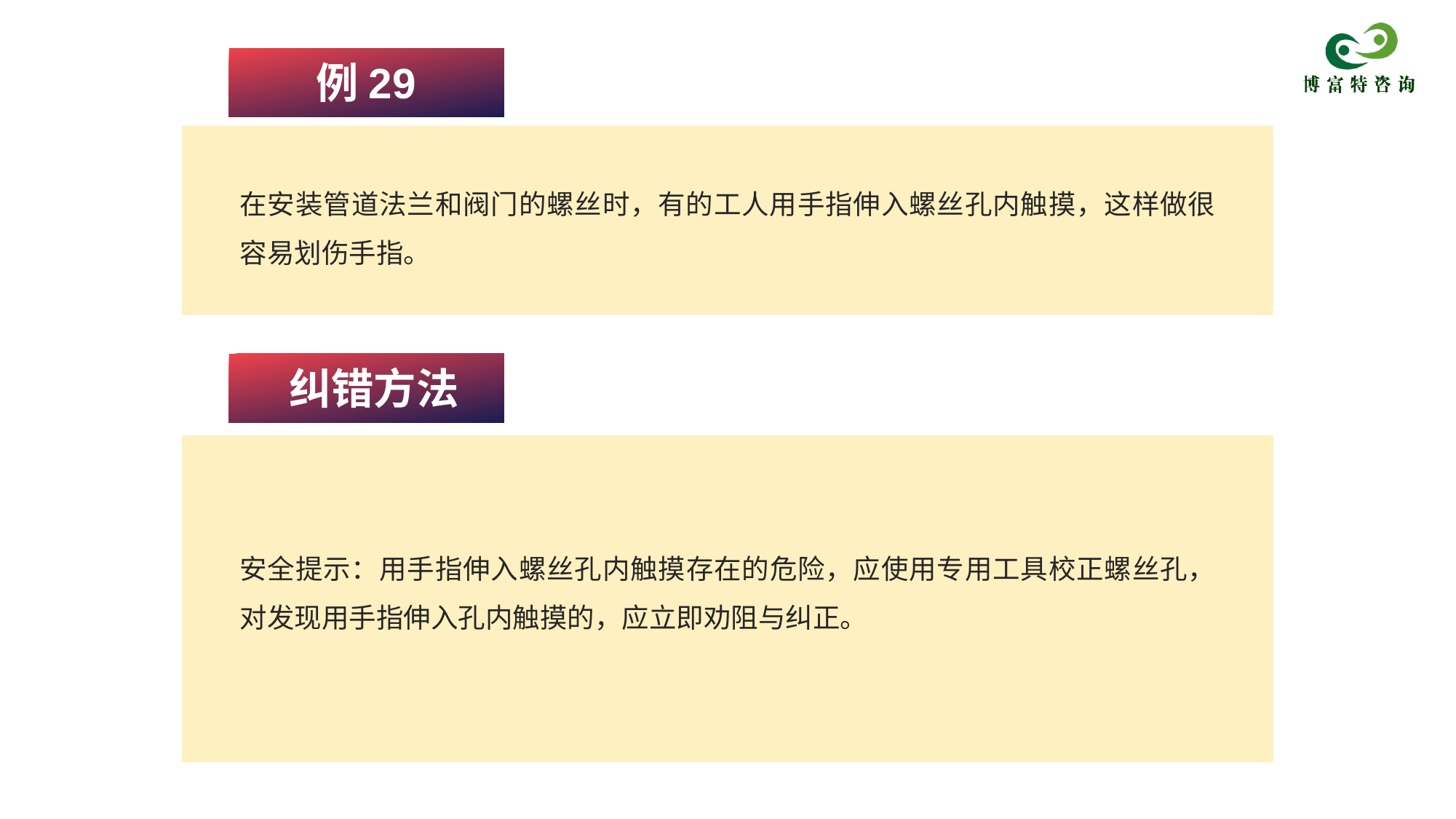

例29

在安装管道法兰和阀门的螺丝时，有的工人用手指伸入螺丝孔内触摸，这样做很容易划伤手指。

纠错方法

安全提示：用手指伸入螺丝孔内触摸存在的危险，应使用专用工具校正螺丝孔，对发现用手指伸入孔内触摸的，应立即劝阻与纠正。